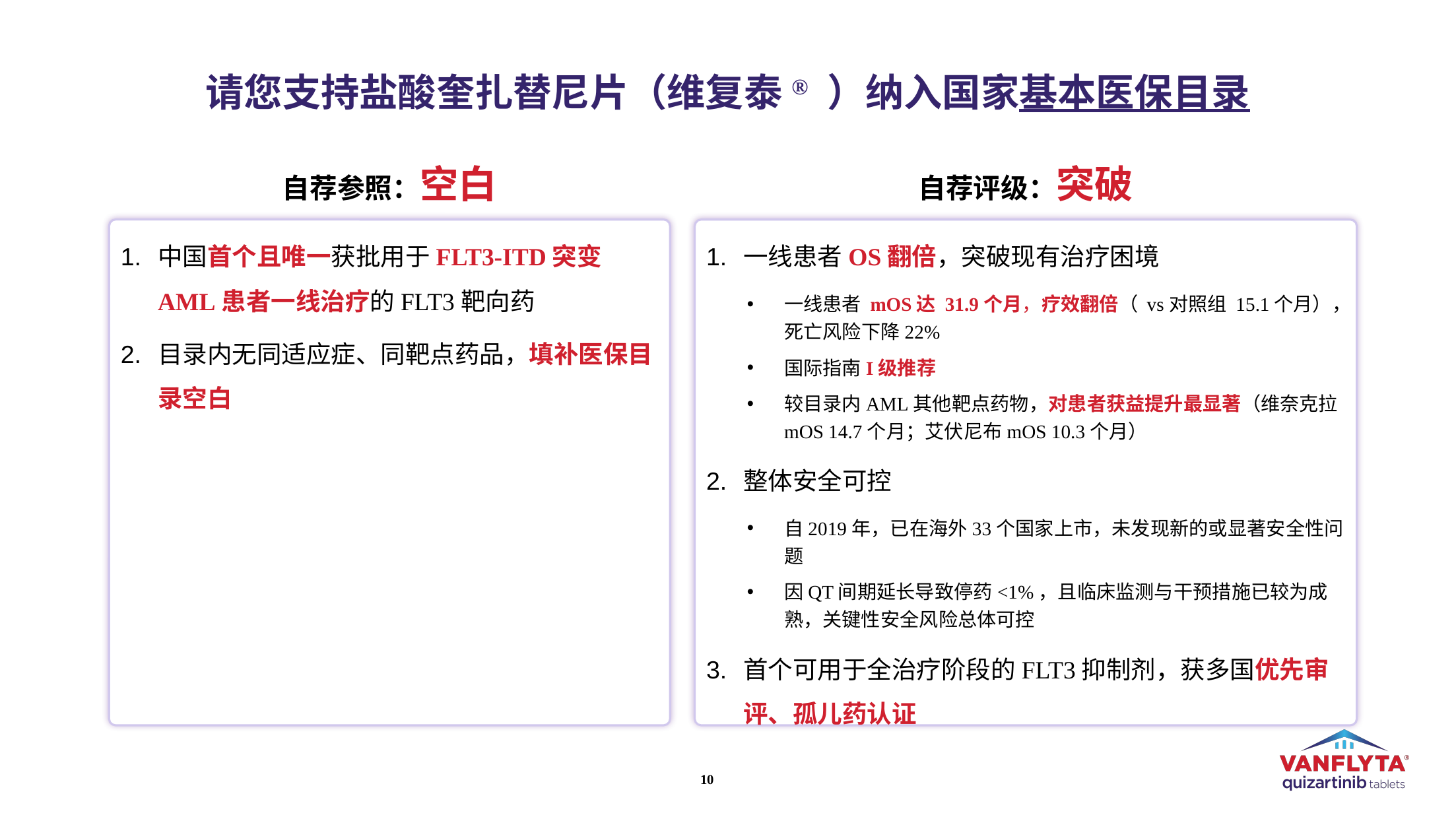

请您支持盐酸奎扎替尼片（维复泰® ）纳入国家基本医保目录
自荐参照：空白
自荐评级：突破
中国首个且唯一获批用于FLT3-ITD突变AML患者一线治疗的FLT3靶向药
目录内无同适应症、同靶点药品，填补医保目录空白

一线患者OS翻倍，突破现有治疗困境
一线患者 mOS达 31.9个月，疗效翻倍（ vs对照组 15.1个月），死亡风险下降22%
国际指南I级推荐
较目录内AML其他靶点药物，对患者获益提升最显著（维奈克拉mOS 14.7个月；艾伏尼布mOS 10.3个月）
整体安全可控
自2019年，已在海外33个国家上市，未发现新的或显著安全性问题
因QT间期延长导致停药<1%，且临床监测与干预措施已较为成熟，关键性安全风险总体可控
首个可用于全治疗阶段的FLT3抑制剂，获多国优先审评、孤儿药认证

10